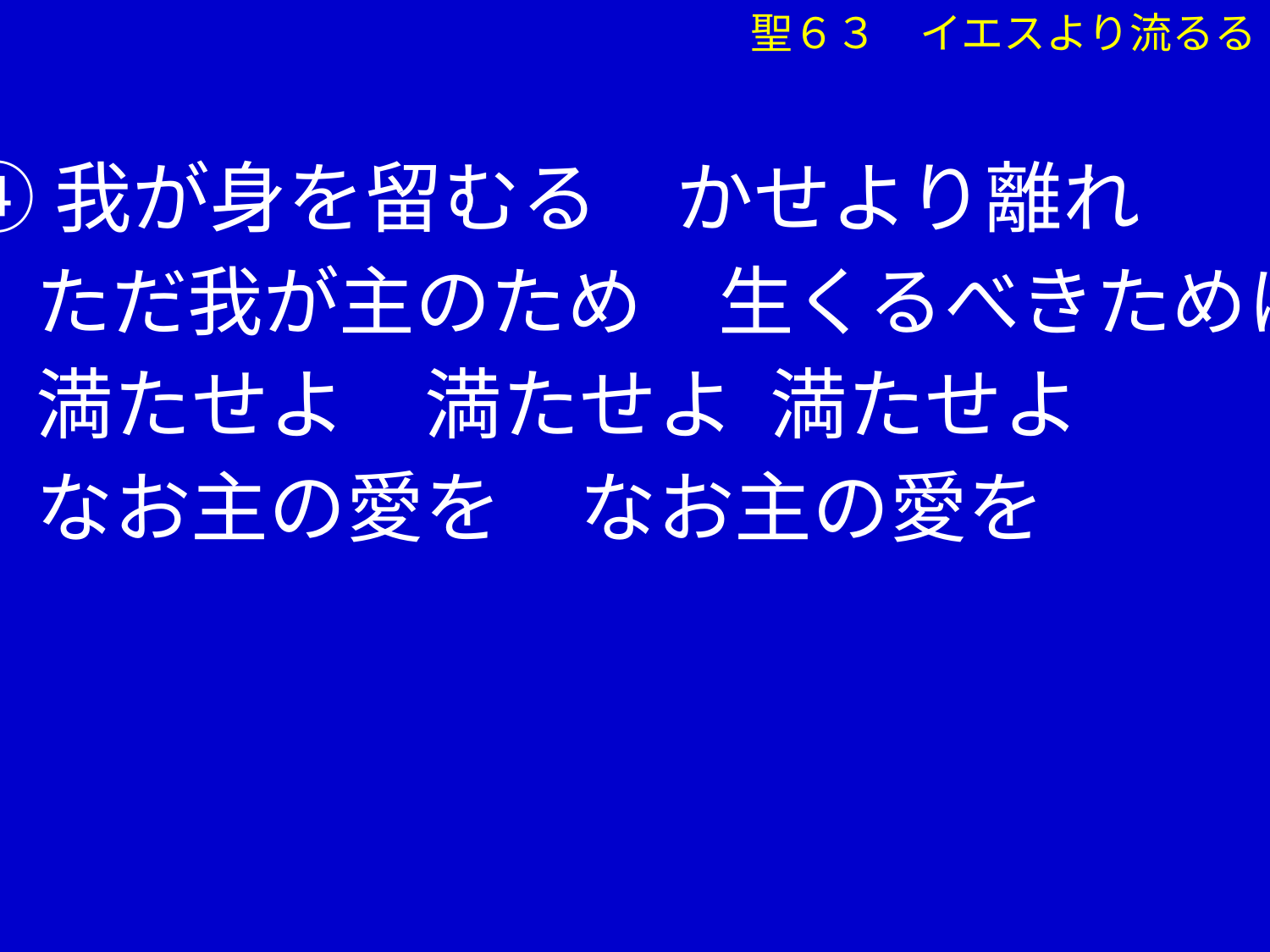

聖６３　イエスより流るる
 ④我が身を留むる　かせより離れ
　 ただ我が主のため　生くるべきために
　 満たせよ　満たせよ  満たせよ
　 なお主の愛を　なお主の愛を